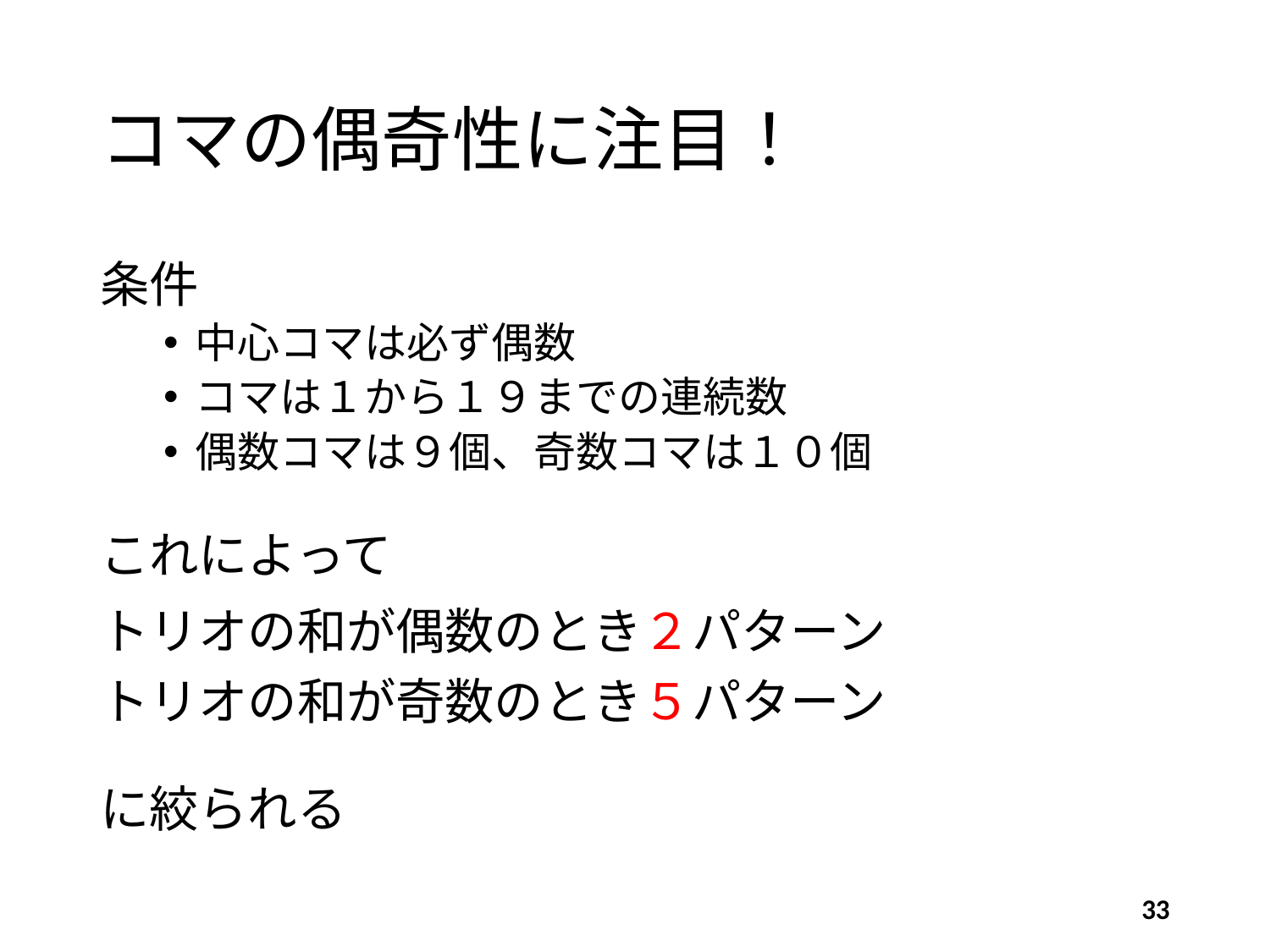

# コマの偶奇性に注目！
条件
中心コマは必ず偶数
コマは１から１９までの連続数
偶数コマは９個、奇数コマは１０個
これによって
トリオの和が偶数のとき２パターン
トリオの和が奇数のとき５パターン
に絞られる
33